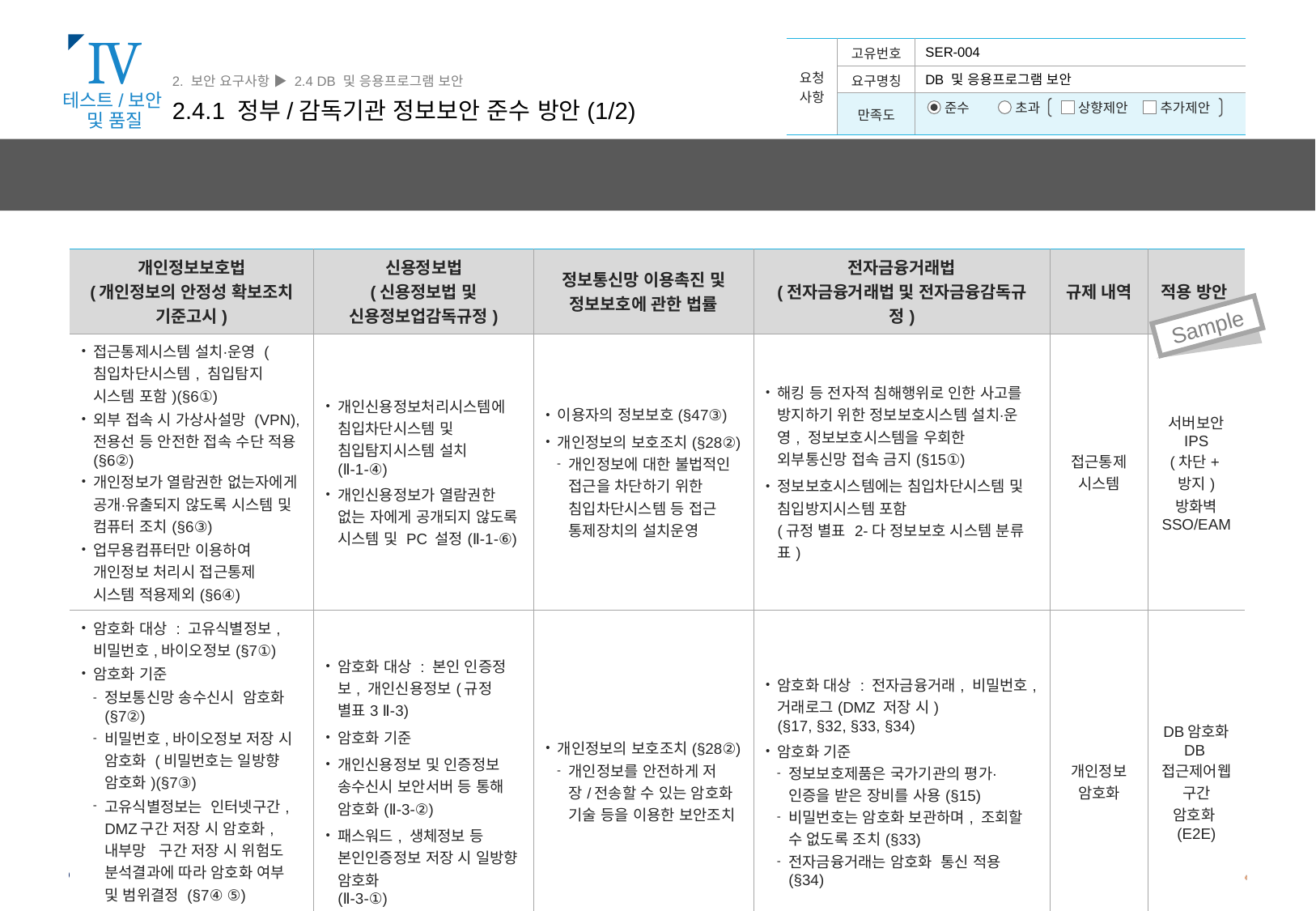

Ⅳ

2. 보안 요구사항 ▶ 2.4 DB 및 응용프로그램 보안
2.4.1 정부/감독기관 정보보안 준수 방안(1/2)
SER-004
DB 및 응용프로그램 보안
테스트/보안
및 품질

건설공제 보안규정, 국가정보보안 기본지침, 정보통신기반 보호법 및 기타 정부/감독기관의 정보보안 필수 요구사항 및 보안 요건을 준수하여 프로그램을 개발해 보안 요건을 충족하도록 하겠습니다.
| 개인정보보호법 (개인정보의 안정성 확보조치 기준고시) | 신용정보법 (신용정보법 및 신용정보업감독규정) | 정보통신망 이용촉진 및 정보보호에 관한 법률 | 전자금융거래법 (전자금융거래법 및 전자금융감독규정) | 규제 내역 | 적용 방안 |
| --- | --- | --- | --- | --- | --- |
| 접근통제시스템 설치∙운영 (침입차단시스템, 침입탐지 시스템 포함)(§6①) 외부 접속 시 가상사설망 (VPN), 전용선 등 안전한 접속 수단 적용(§6②) 개인정보가 열람권한 없는자에게 공개∙유출되지 않도록 시스템 및 컴퓨터 조치(§6③) 업무용컴퓨터만 이용하여 개인정보 처리시 접근통제 시스템 적용제외(§6④) | 개인신용정보처리시스템에 침입차단시스템 및 침입탐지시스템 설치 (Ⅱ-1-④) 개인신용정보가 열람권한 없는 자에게 공개되지 않도록 시스템 및 PC 설정(Ⅱ-1-⑥) | 이용자의 정보보호(§47③) 개인정보의 보호조치(§28②) 개인정보에 대한 불법적인 접근을 차단하기 위한 침입차단시스템 등 접근 통제장치의 설치운영 | 해킹 등 전자적 침해행위로 인한 사고를 방지하기 위한 정보보호시스템 설치∙운영, 정보보호시스템을 우회한 외부통신망 접속 금지(§15①) 정보보호시스템에는 침입차단시스템 및 침입방지시스템 포함 (규정 별표 2-다 정보보호 시스템 분류표) | 접근통제 시스템 | 서버보안 IPS (차단+방지) 방화벽 SSO/EAM |
| 암호화 대상 : 고유식별정보, 비밀번호,바이오정보(§7①) 암호화 기준 정보통신망 송수신시 암호화(§7②) 비밀번호,바이오정보 저장 시 암호화 (비밀번호는 일방향 암호화)(§7③) 고유식별정보는 인터넷구간, DMZ구간 저장 시 암호화, 내부망 구간 저장 시 위험도 분석결과에 따라 암호화 여부 및 범위결정 (§7④ ⑤) 안전한 암호화 알고리즘 적용(§7⑥) | 암호화 대상 : 본인 인증정보, 개인신용정보(규정 별표3 Ⅱ-3) 암호화 기준 개인신용정보 및 인증정보 송수신시 보안서버 등 통해 암호화(Ⅱ-3-②) 패스워드, 생체정보 등 본인인증정보 저장 시 일방향 암호화 (Ⅱ-3-①) | 개인정보의 보호조치(§28②) 개인정보를 안전하게 저장/전송할 수 있는 암호화 기술 등을 이용한 보안조치 | 암호화 대상 : 전자금융거래, 비밀번호, 거래로그(DMZ 저장 시) (§17, §32, §33, §34) 암호화 기준 정보보호제품은 국가기관의 평가∙인증을 받은 장비를 사용(§15) 비밀번호는 암호화 보관하며, 조회할 수 없도록 조치(§33) 전자금융거래는 암호화 통신 적용(§34) | 개인정보 암호화 | DB암호화 DB접근제어웹구간 암호화(E2E) |

Sample